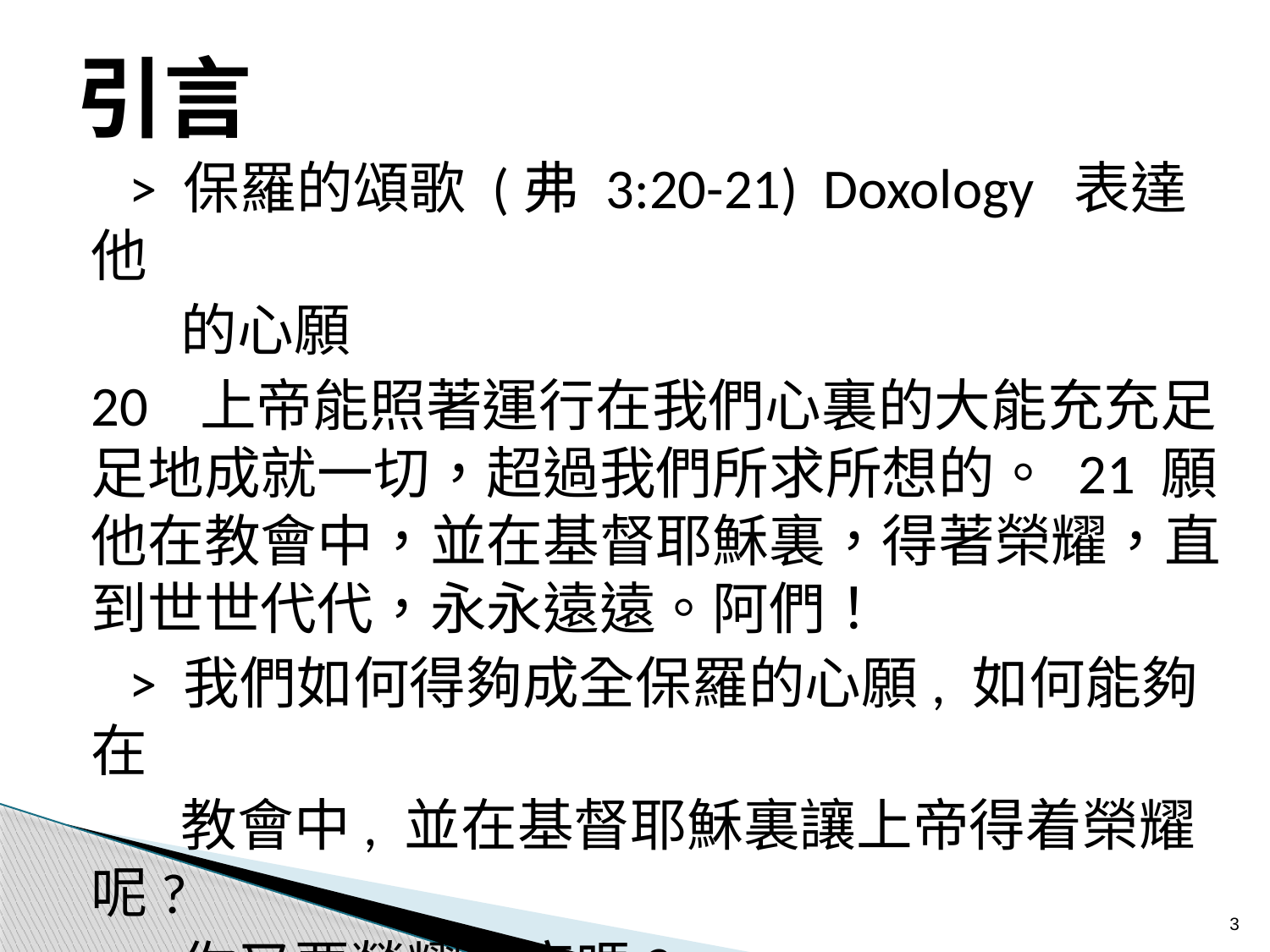

# 引言
   > 保羅的頌歌 (弗 3:20-21)  Doxology  表達他
      的心願
20   上帝能照著運行在我們心裏的大能充充足足地成就一切，超過我們所求所想的。 21 願他在教會中，並在基督耶穌裏，得著榮耀，直到世世代代，永永遠遠。阿們！
   > 我們如何得夠成全保羅的心願, 如何能夠在
      教會中, 並在基督耶穌裏讓上帝得着榮耀呢?
      你又要榮耀上帝嗎?

3